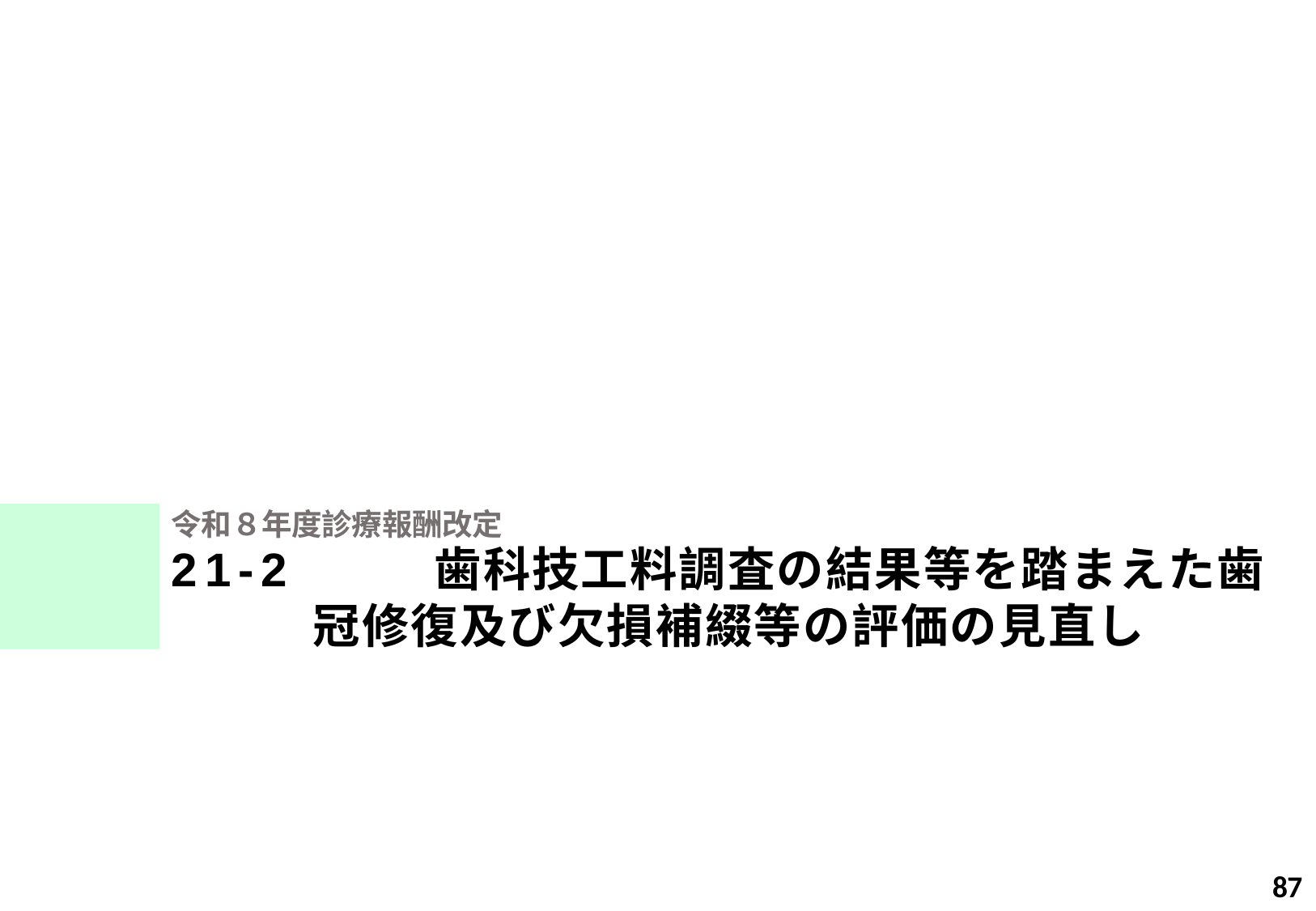

令和８年度診療報酬改定

21-2		歯科技工料調査の結果等を踏まえた歯冠修復及び欠損補綴等の評価の見直し
87